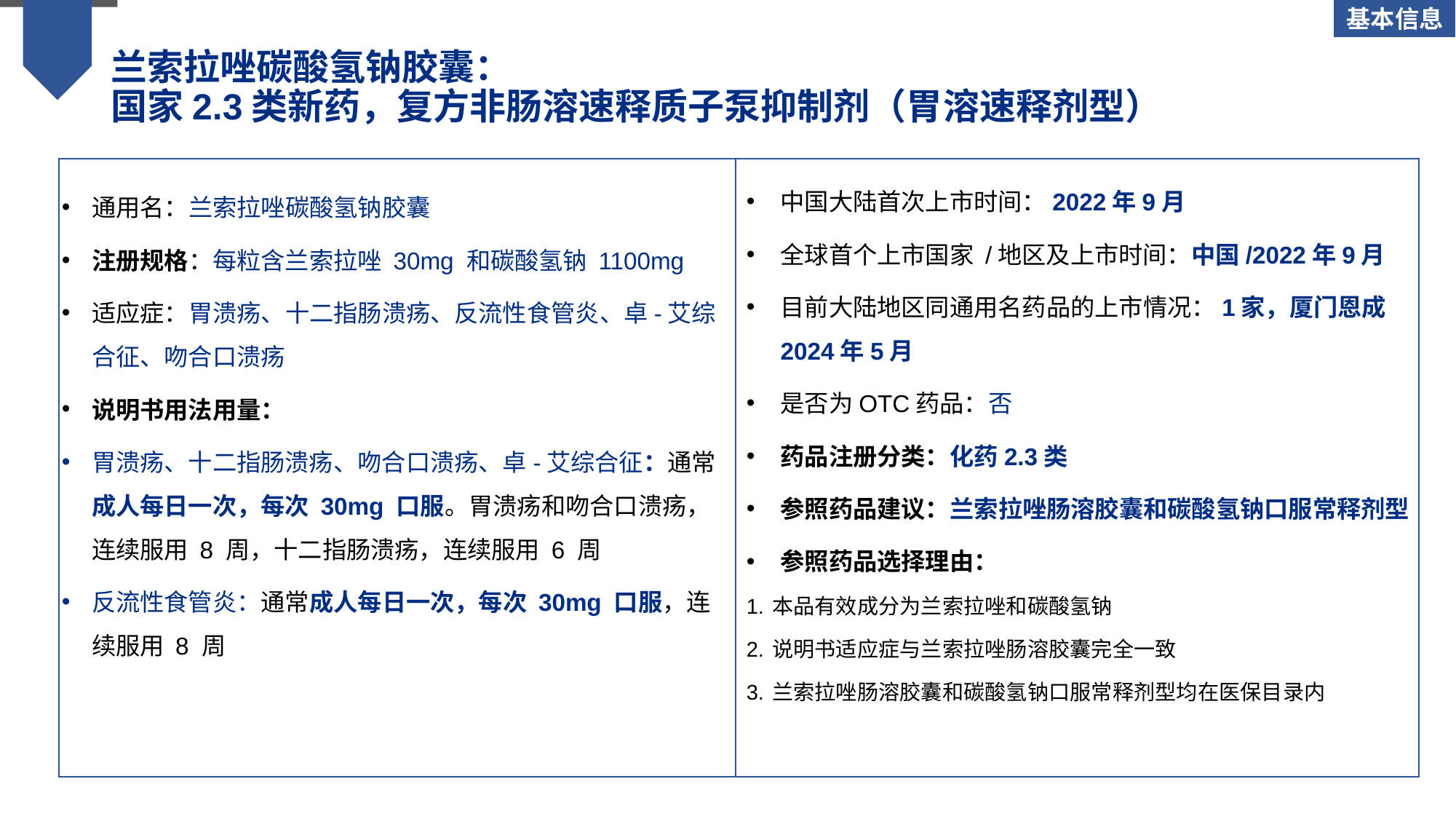

基本信息

兰索拉唑碳酸氢钠胶囊：
国家2.3类新药，复方非肠溶速释质子泵抑制剂（胃溶速释剂型）

中国大陆首次上市时间：2022年9月
全球首个上市国家 /地区及上市时间：中国/2022年9月
目前大陆地区同通用名药品的上市情况：1家，厦门恩成2024年5月
是否为OTC药品：否
药品注册分类：化药2.3类
参照药品建议：兰索拉唑肠溶胶囊和碳酸氢钠口服常释剂型
参照药品选择理由：
本品有效成分为兰索拉唑和碳酸氢钠
说明书适应症与兰索拉唑肠溶胶囊完全一致
兰索拉唑肠溶胶囊和碳酸氢钠口服常释剂型均在医保目录内

通用名：兰索拉唑碳酸氢钠胶囊
注册规格：每粒含兰索拉唑 30mg 和碳酸氢钠 1100mg
适应症：胃溃疡、十二指肠溃疡、反流性食管炎、卓-艾综合征、吻合口溃疡
说明书用法用量：
胃溃疡、十二指肠溃疡、吻合口溃疡、卓-艾综合征：通常成人每日一次，每次 30mg 口服。胃溃疡和吻合口溃疡，连续服用 8 周，十二指肠溃疡，连续服用 6 周
反流性食管炎：通常成人每日一次，每次 30mg 口服，连续服用 8 周